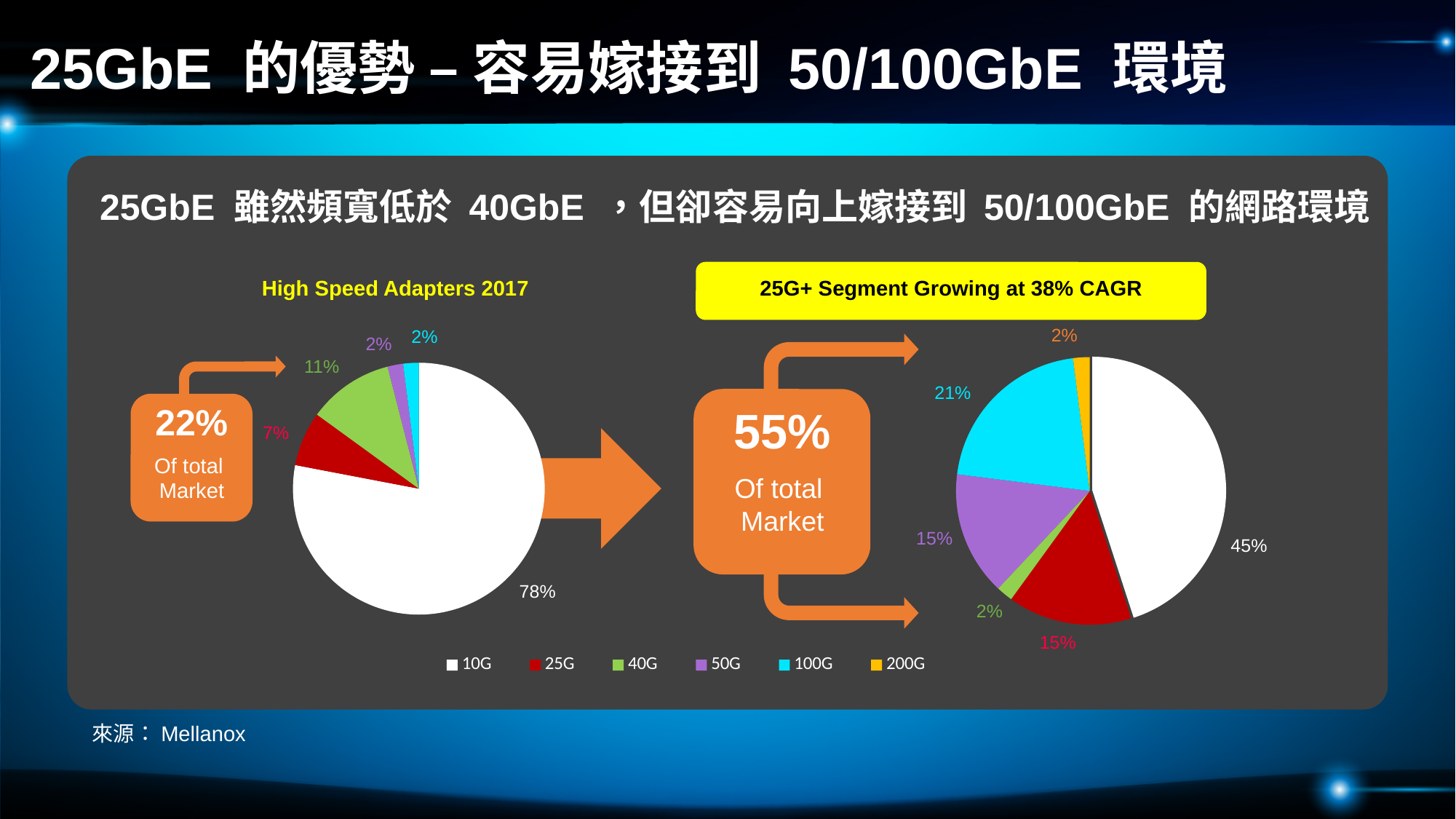

OK
# 25GbE 的優勢 – 容易嫁接到 50/100GbE 環境

25GbE 雖然頻寬低於 40GbE ，但卻容易向上嫁接到 50/100GbE 的網路環境

High Speed Adapters 2017
25G+ Segment Growing at 38% CAGR

### Chart

| Category | 銷售 |
|---|---|
| 10G | 0.45 |
| 25G | 0.15 |
| 40G | 0.02 |
| 50G | 0.15 |
| 100G | 0.21 |
| 200G | 0.02 |
2%
2%
2%

55%
Of total
Market

### Chart

| Category | 銷售 |
|---|---|
| 10G | 0.78 |
| 25G | 0.07 |
| 40G | 0.11 |
| 50G | 0.02 |
| 100G | 0.02 |
| 200G | 0.0 |
11%

21%

22%
Of total
Market
7%
15%
45%
78%
2%
15%
來源：Mellanox